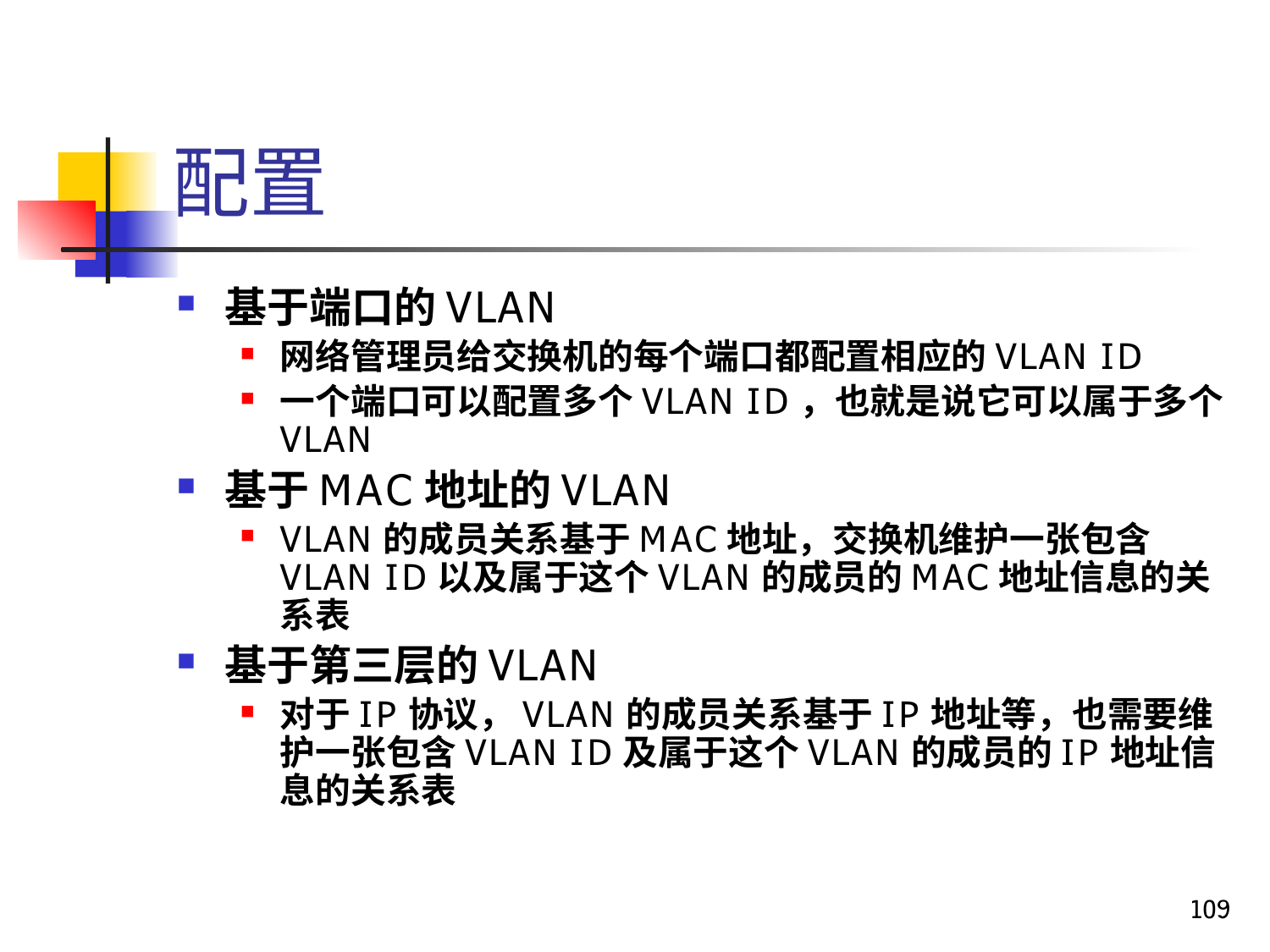

# 配置
基于端口的VLAN
网络管理员给交换机的每个端口都配置相应的VLAN ID
一个端口可以配置多个VLAN ID，也就是说它可以属于多个VLAN
基于MAC地址的VLAN
VLAN的成员关系基于MAC地址，交换机维护一张包含VLAN ID以及属于这个VLAN的成员的MAC地址信息的关系表
基于第三层的VLAN
对于IP协议，VLAN的成员关系基于IP地址等，也需要维护一张包含VLAN ID及属于这个VLAN的成员的IP地址信息的关系表
109